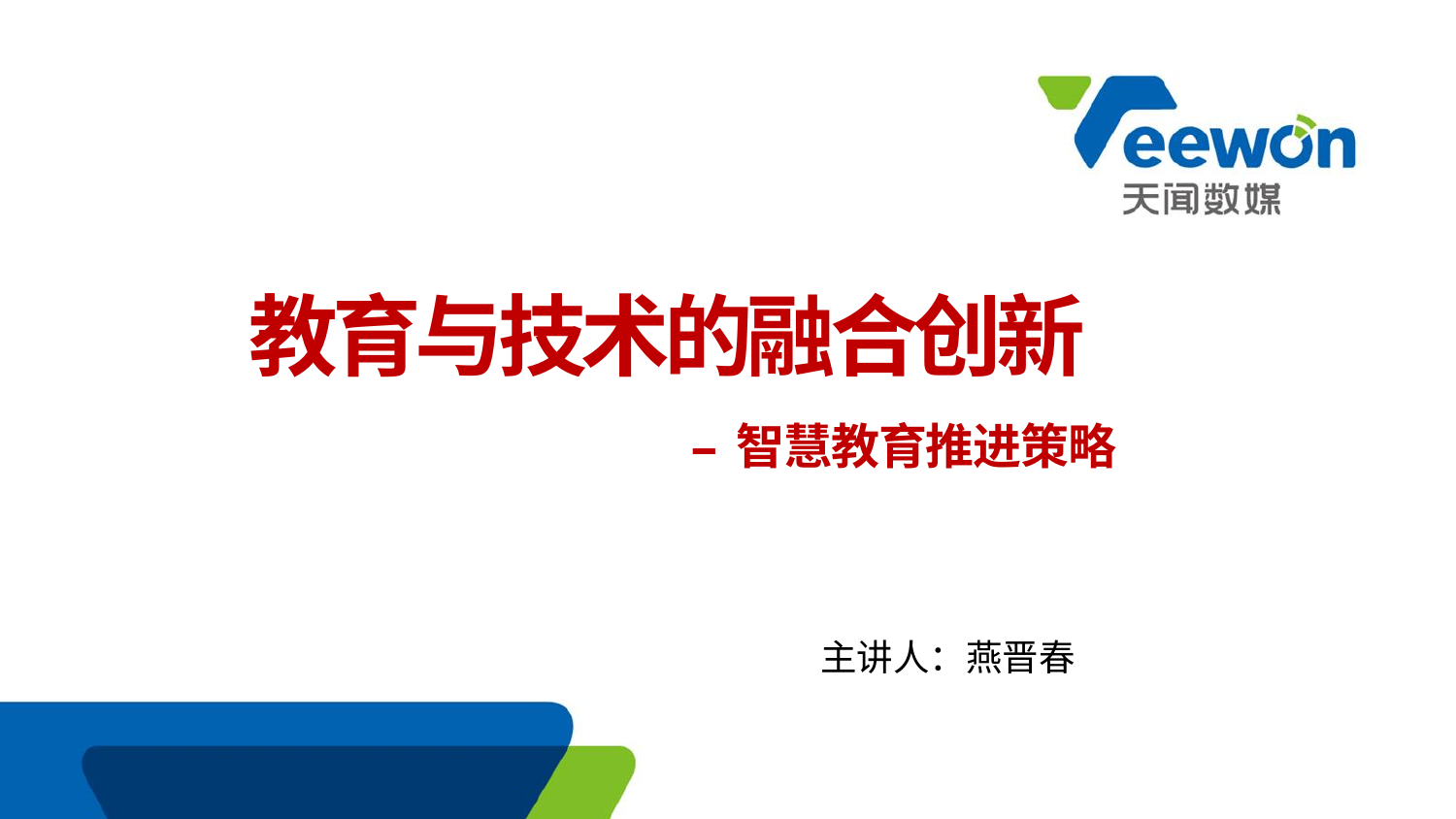

教育与技术的融合创新
                                                          -- 智 慧 教 育 推 进 策 略
主讲人：燕晋春